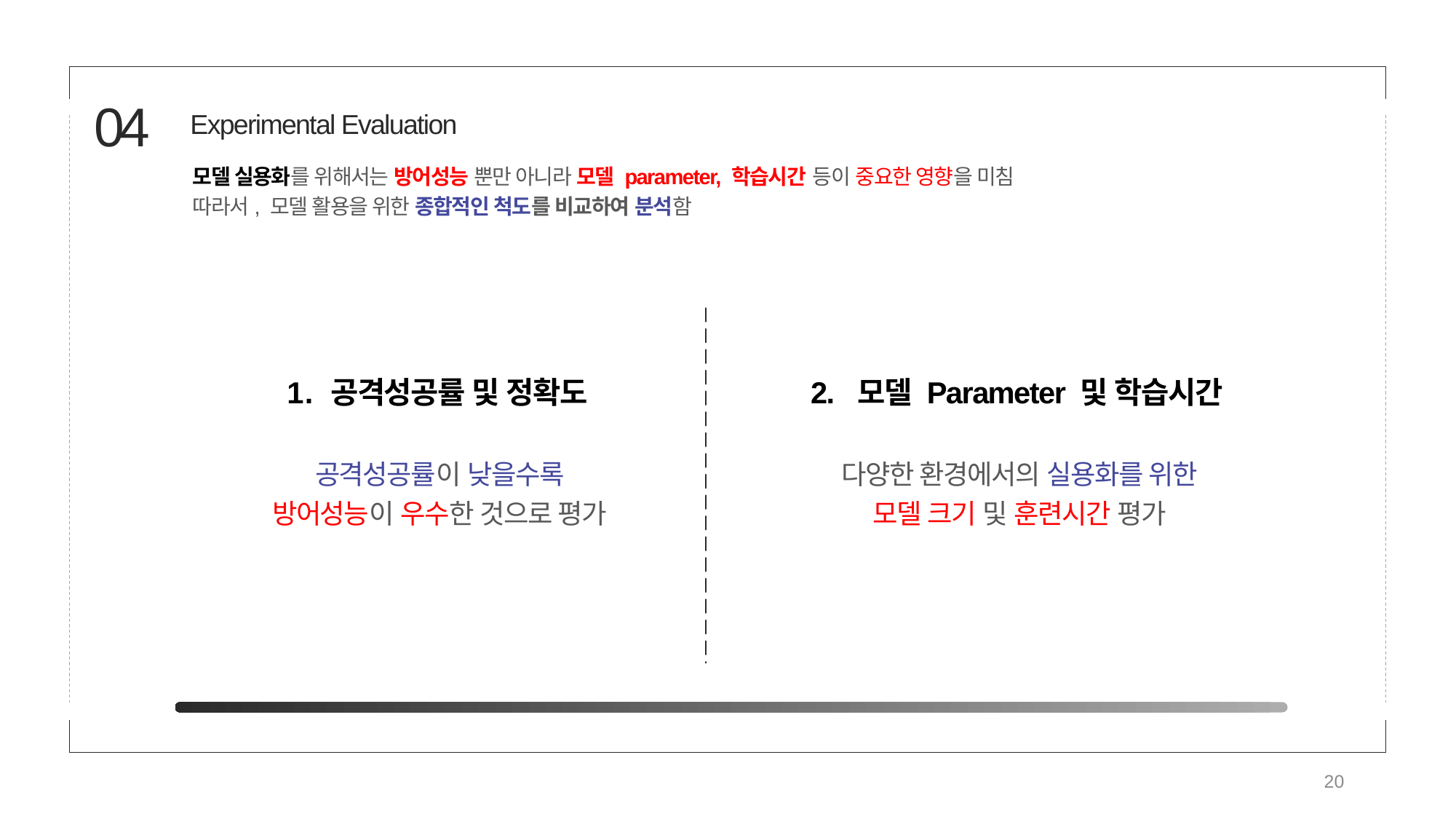

04
Experimental Evaluation
모델 실용화를 위해서는 방어성능 뿐만 아니라 모델 parameter, 학습시간 등이 중요한 영향을 미침
따라서, 모델 활용을 위한 종합적인 척도를 비교하여 분석함
 공격성공률 및 정확도
2.  모델 Parameter 및 학습시간
공격성공률이 낮을수록
방어성능이 우수한 것으로 평가
다양한 환경에서의 실용화를 위한
모델 크기 및 훈련시간 평가

20